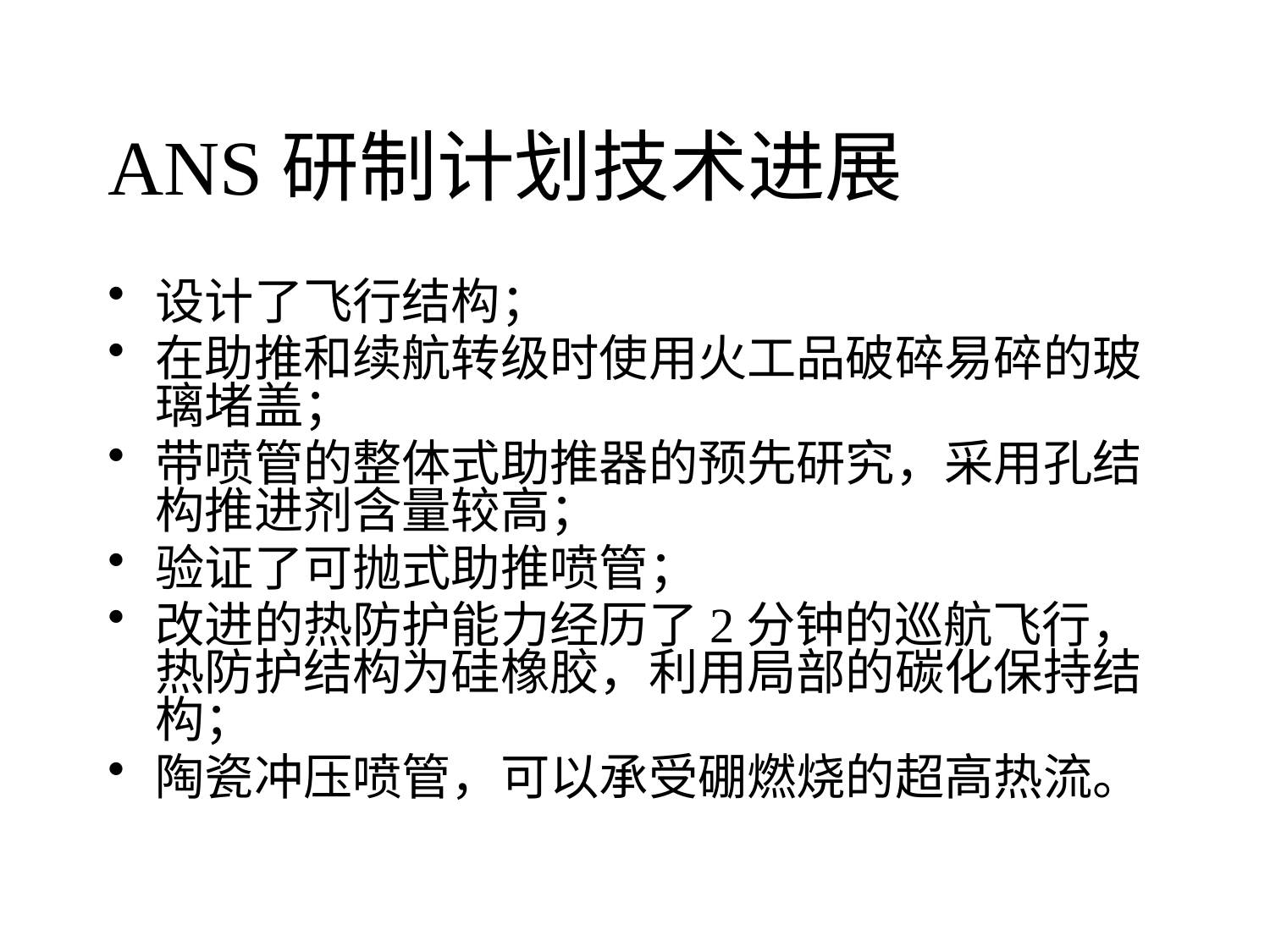

# ANS研制计划技术进展
设计了飞行结构；
在助推和续航转级时使用火工品破碎易碎的玻璃堵盖；
带喷管的整体式助推器的预先研究，采用孔结构推进剂含量较高；
验证了可抛式助推喷管；
改进的热防护能力经历了2分钟的巡航飞行，热防护结构为硅橡胶，利用局部的碳化保持结构；
陶瓷冲压喷管，可以承受硼燃烧的超高热流。